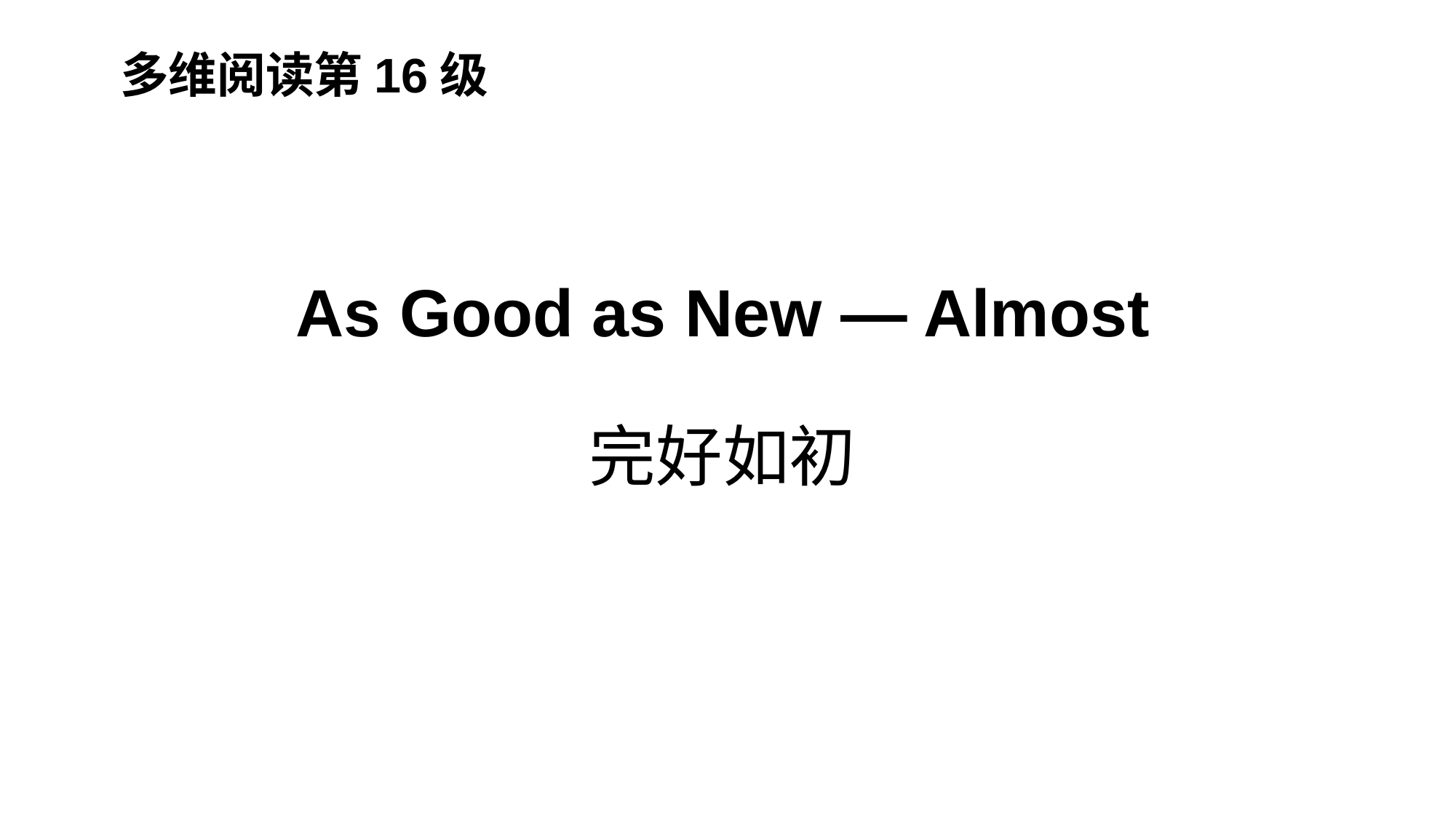

多维阅读第16级
# As Good as New — Almost 完好如初